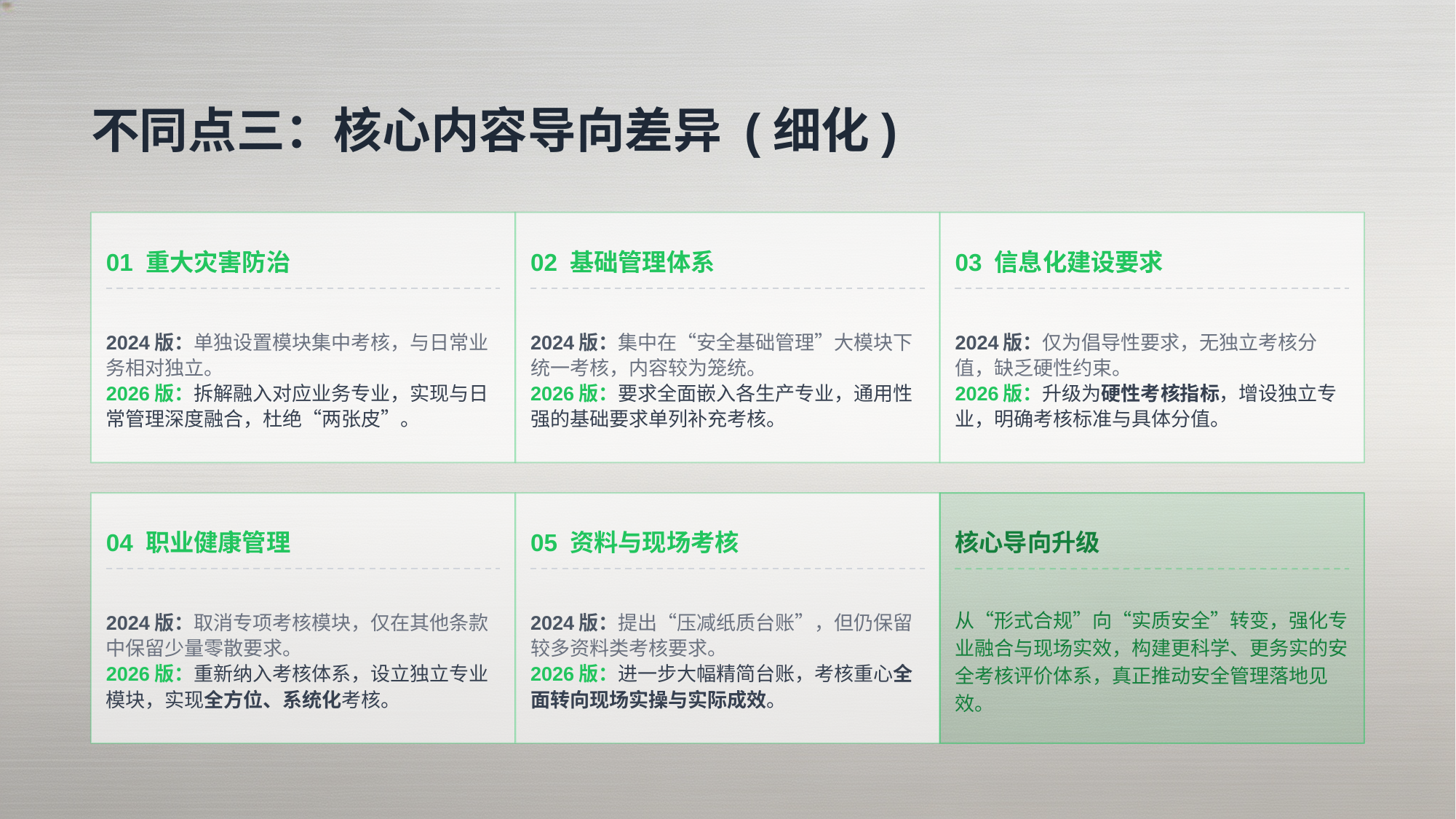

不同点三：核心内容导向差异 (细化)

01 重大灾害防治
02 基础管理体系
03 信息化建设要求
2024版：单独设置模块集中考核，与日常业务相对独立。
2026版：拆解融入对应业务专业，实现与日常管理深度融合，杜绝“两张皮”。
2024版：集中在“安全基础管理”大模块下统一考核，内容较为笼统。
2026版：要求全面嵌入各生产专业，通用性强的基础要求单列补充考核。
2024版：仅为倡导性要求，无独立考核分值，缺乏硬性约束。
2026版：升级为硬性考核指标，增设独立专业，明确考核标准与具体分值。

04 职业健康管理
05 资料与现场考核
核心导向升级
2024版：取消专项考核模块，仅在其他条款中保留少量零散要求。
2026版：重新纳入考核体系，设立独立专业模块，实现全方位、系统化考核。
2024版：提出“压减纸质台账”，但仍保留较多资料类考核要求。
2026版：进一步大幅精简台账，考核重心全面转向现场实操与实际成效。
从“形式合规”向“实质安全”转变，强化专业融合与现场实效，构建更科学、更务实的安全考核评价体系，真正推动安全管理落地见效。